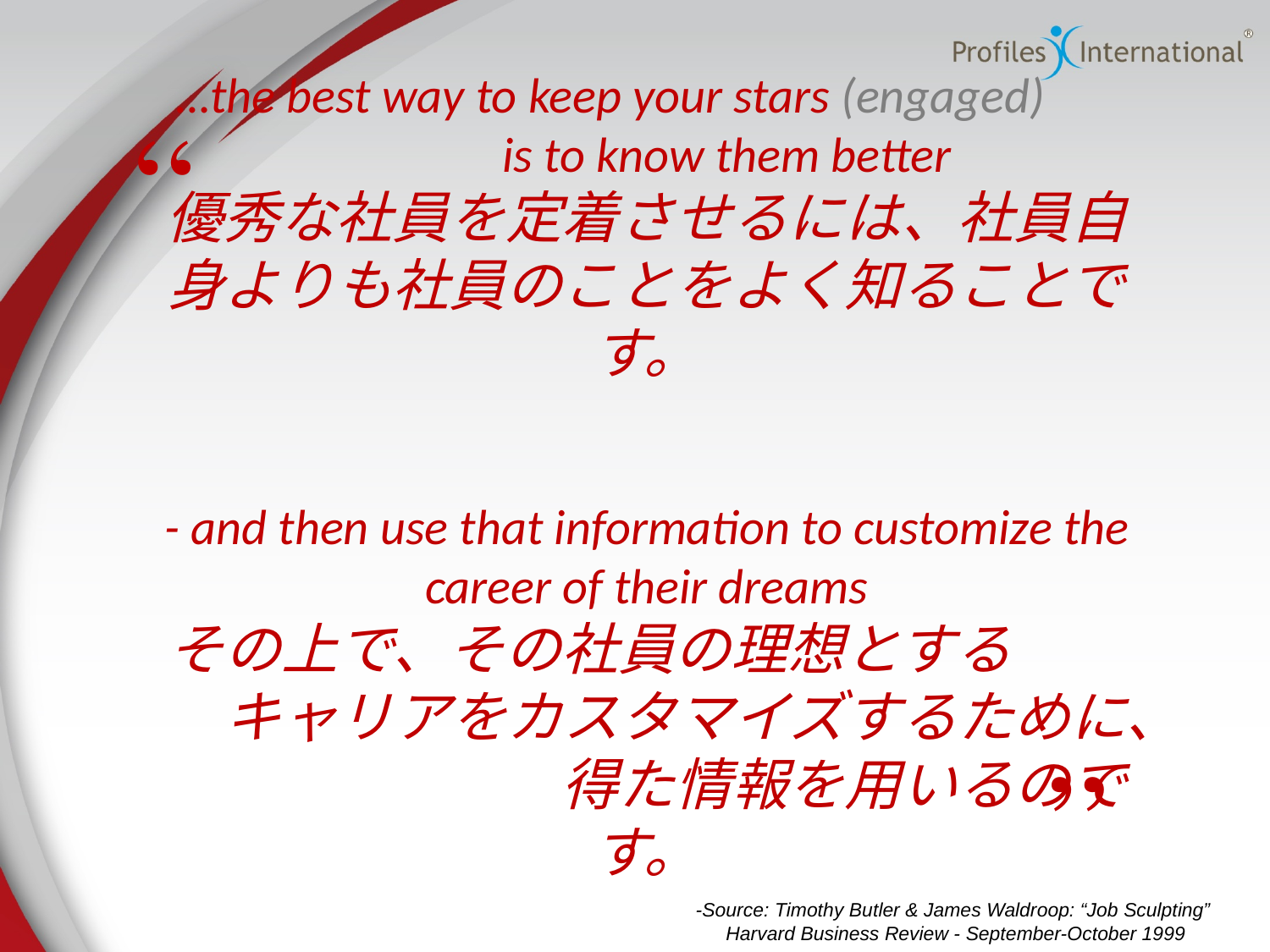

“
# …the best way to keep your stars (engaged) 　　　　is to know them better 優秀な社員を定着させるには、社員自身よりも社員のことをよく知ることです。 - and then use that information to customize the career of their dreams その上で、その社員の理想とする　　　キャリアをカスタマイズするために、　　　　　　　得た情報を用いるのです。
“
-Source: Timothy Butler & James Waldroop: “Job Sculpting”
Harvard Business Review - September-October 1999